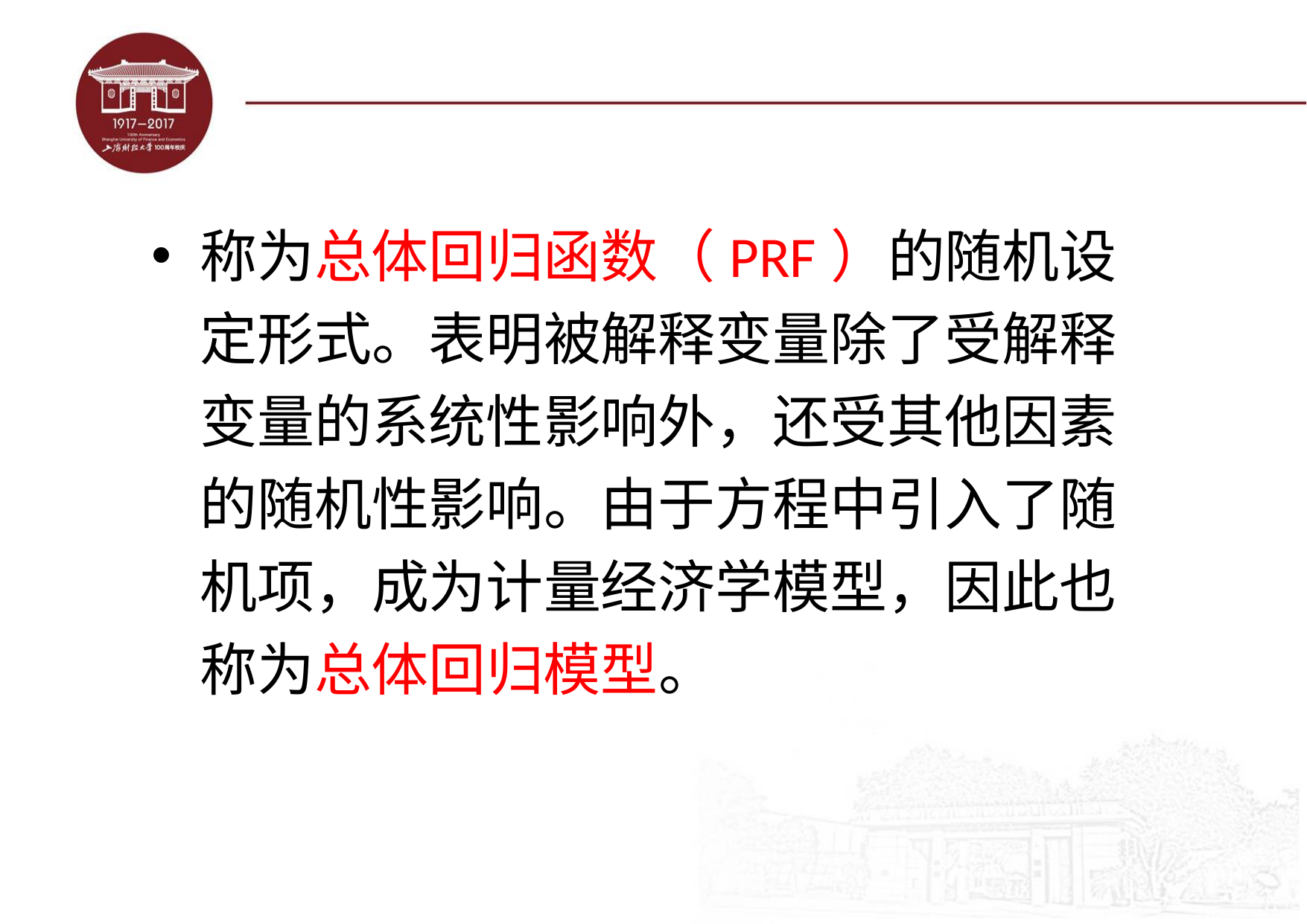

称为总体回归函数（PRF）的随机设定形式。表明被解释变量除了受解释变量的系统性影响外，还受其他因素的随机性影响。由于方程中引入了随机项，成为计量经济学模型，因此也称为总体回归模型。